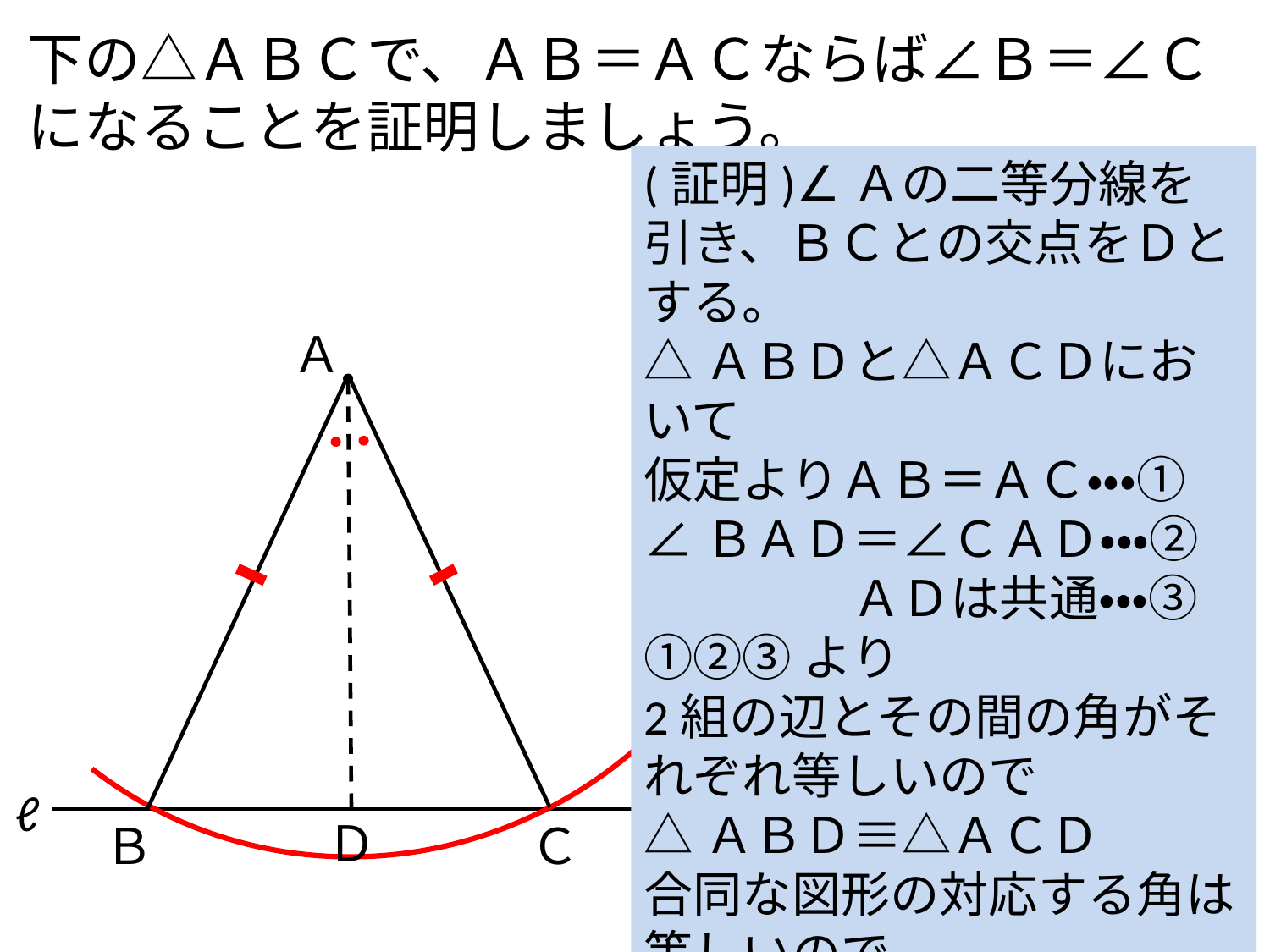

# 下の△ＡＢＣで、ＡＢ＝ＡＣならば∠Ｂ＝∠Ｃになることを証明しましょう。
(証明)∠Ａの二等分線を引き、ＢＣとの交点をＤとする。
△ＡＢＤと△ＡＣＤにおいて
仮定よりＡＢ＝ＡＣ・・・①
∠ＢＡＤ＝∠ＣＡＤ・・・②
　　　　 ＡＤは共通・・・③
①②③より
2組の辺とその間の角がそれぞれ等しいので
△ＡＢＤ≡△ＡＣＤ
合同な図形の対応する角は等しいので
∠ＡＢＤ＝∠ＡＣＤ
Ａ

ℓ
Ｄ
Ｂ
Ｃ